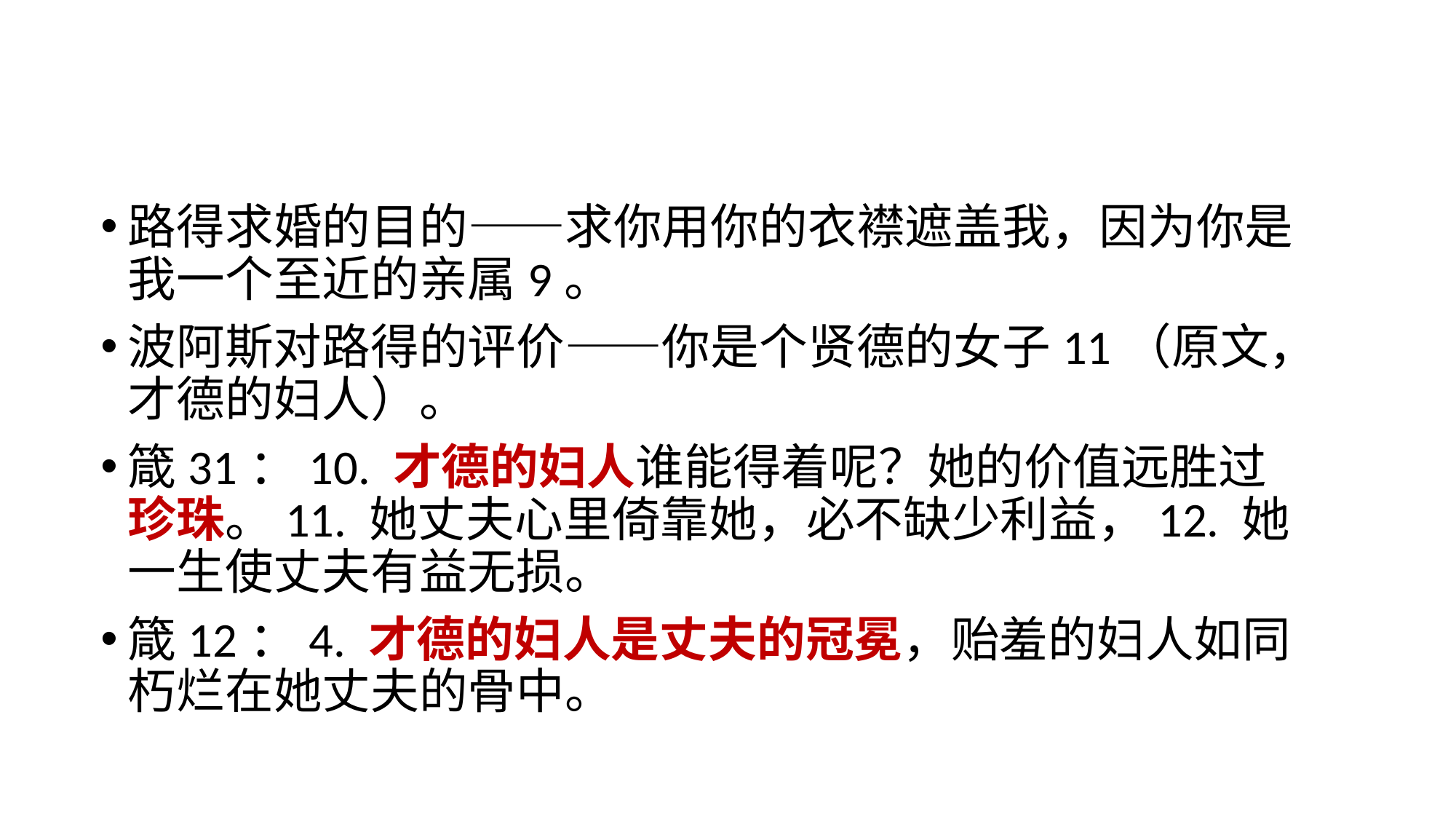

路得求婚的目的——求你用你的衣襟遮盖我，因为你是我一个至近的亲属9。
波阿斯对路得的评价——你是个贤德的女子11（原文，才德的妇人）。
箴31：10. 才德的妇人谁能得着呢？她的价值远胜过珍珠。11. 她丈夫心里倚靠她，必不缺少利益，12. 她一生使丈夫有益无损。
箴12：4. 才德的妇人是丈夫的冠冕，贻羞的妇人如同朽烂在她丈夫的骨中。